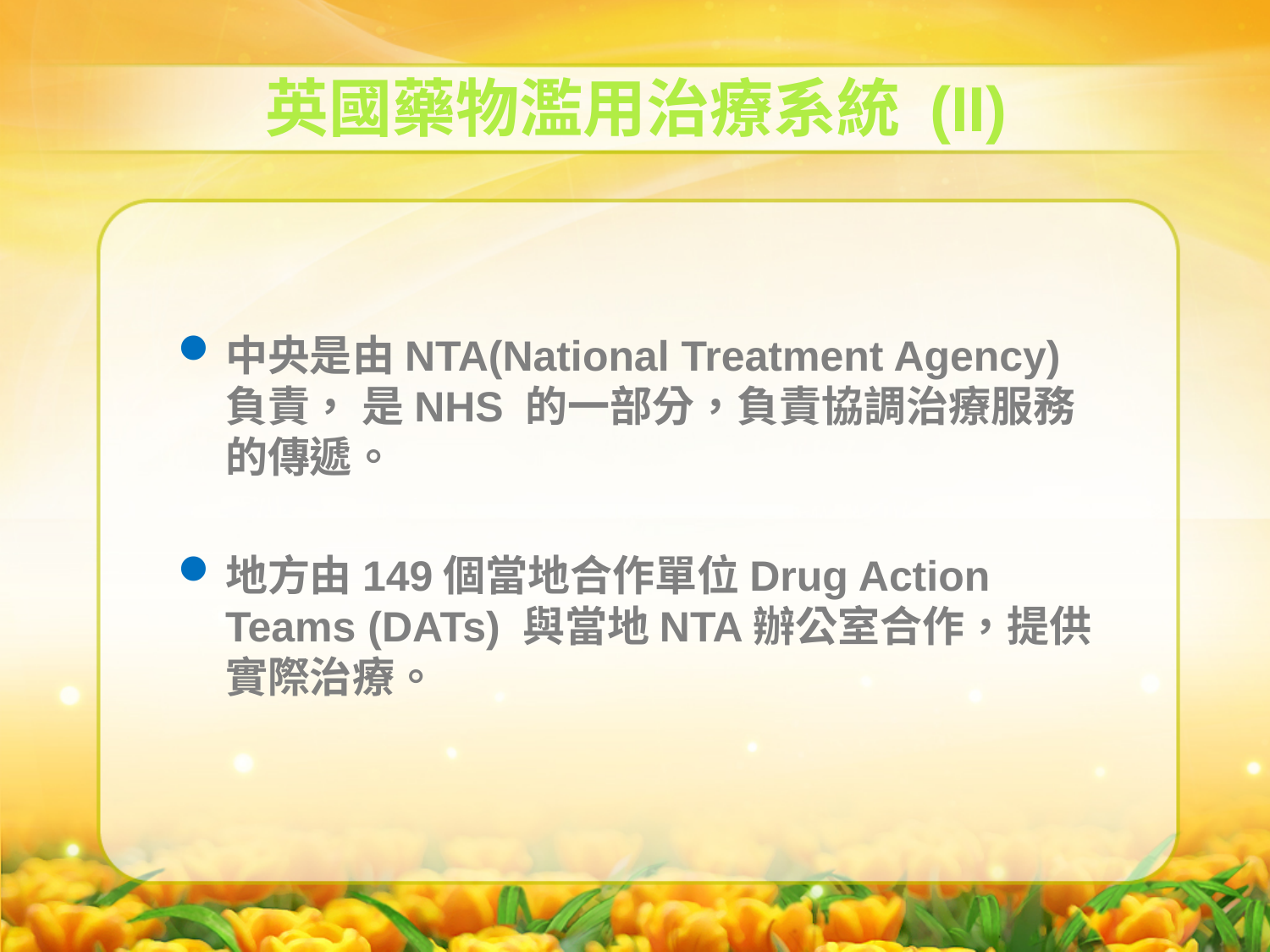

英國藥物濫用治療系統 (II)
中央是由NTA(National Treatment Agency)負責， 是NHS 的一部分，負責協調治療服務的傳遞。

地方由149個當地合作單位Drug Action Teams (DATs) 與當地NTA辦公室合作，提供實際治療。